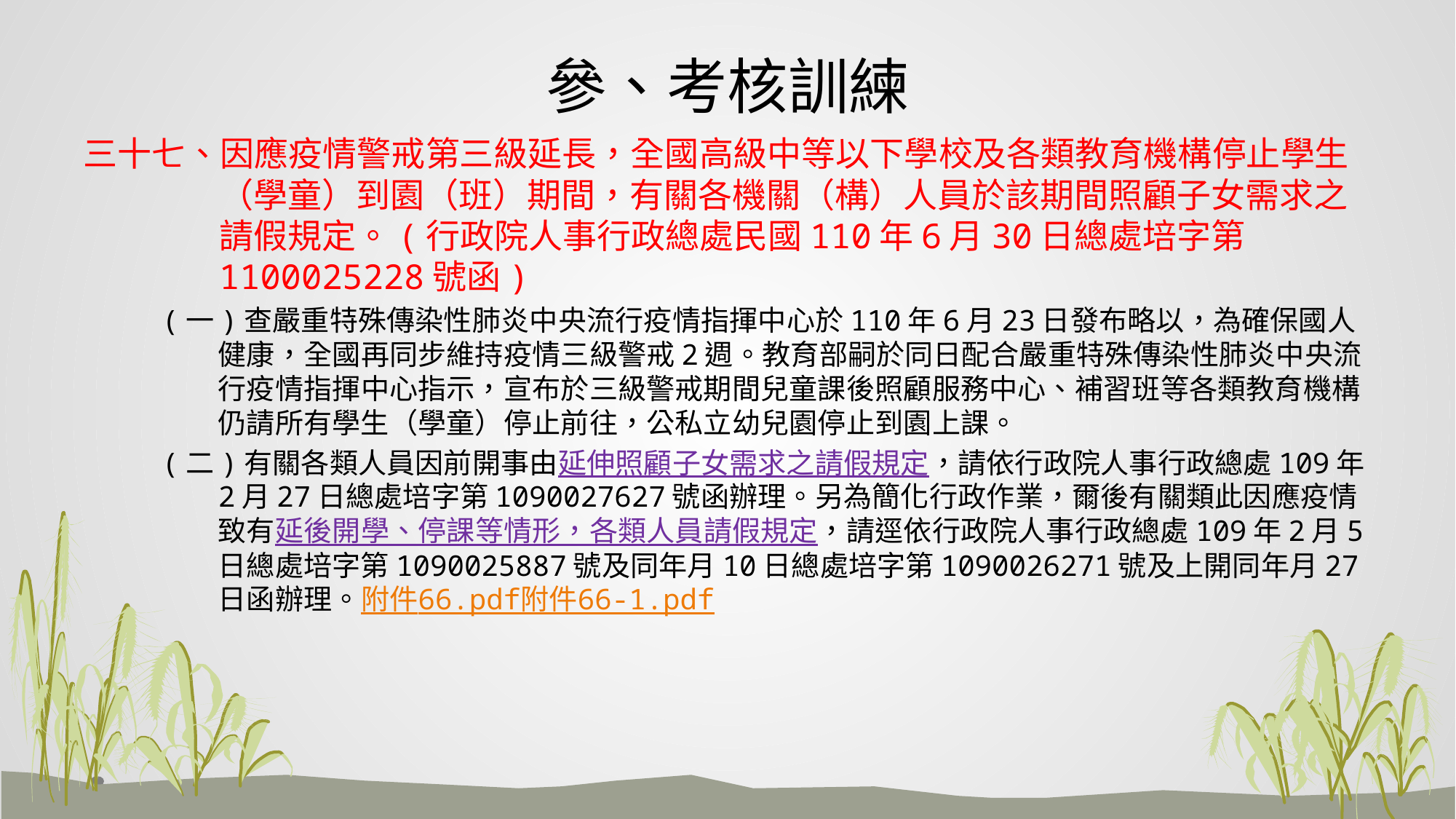

# 參、考核訓練
三十七、因應疫情警戒第三級延長，全國高級中等以下學校及各類教育機構停止學生（學童）到園（班）期間，有關各機關（構）人員於該期間照顧子女需求之請假規定。(行政院人事行政總處民國110年6月30日總處培字第1100025228號函)
(一)查嚴重特殊傳染性肺炎中央流行疫情指揮中心於110年6月23日發布略以，為確保國人健康，全國再同步維持疫情三級警戒2週。教育部嗣於同日配合嚴重特殊傳染性肺炎中央流行疫情指揮中心指示，宣布於三級警戒期間兒童課後照顧服務中心、補習班等各類教育機構仍請所有學生（學童）停止前往，公私立幼兒園停止到園上課。
(二)有關各類人員因前開事由延伸照顧子女需求之請假規定，請依行政院人事行政總處109年2月27日總處培字第1090027627號函辦理。另為簡化行政作業，爾後有關類此因應疫情致有延後開學、停課等情形，各類人員請假規定，請逕依行政院人事行政總處109年2月5日總處培字第1090025887號及同年月10日總處培字第1090026271號及上開同年月27日函辦理。附件66.pdf附件66-1.pdf